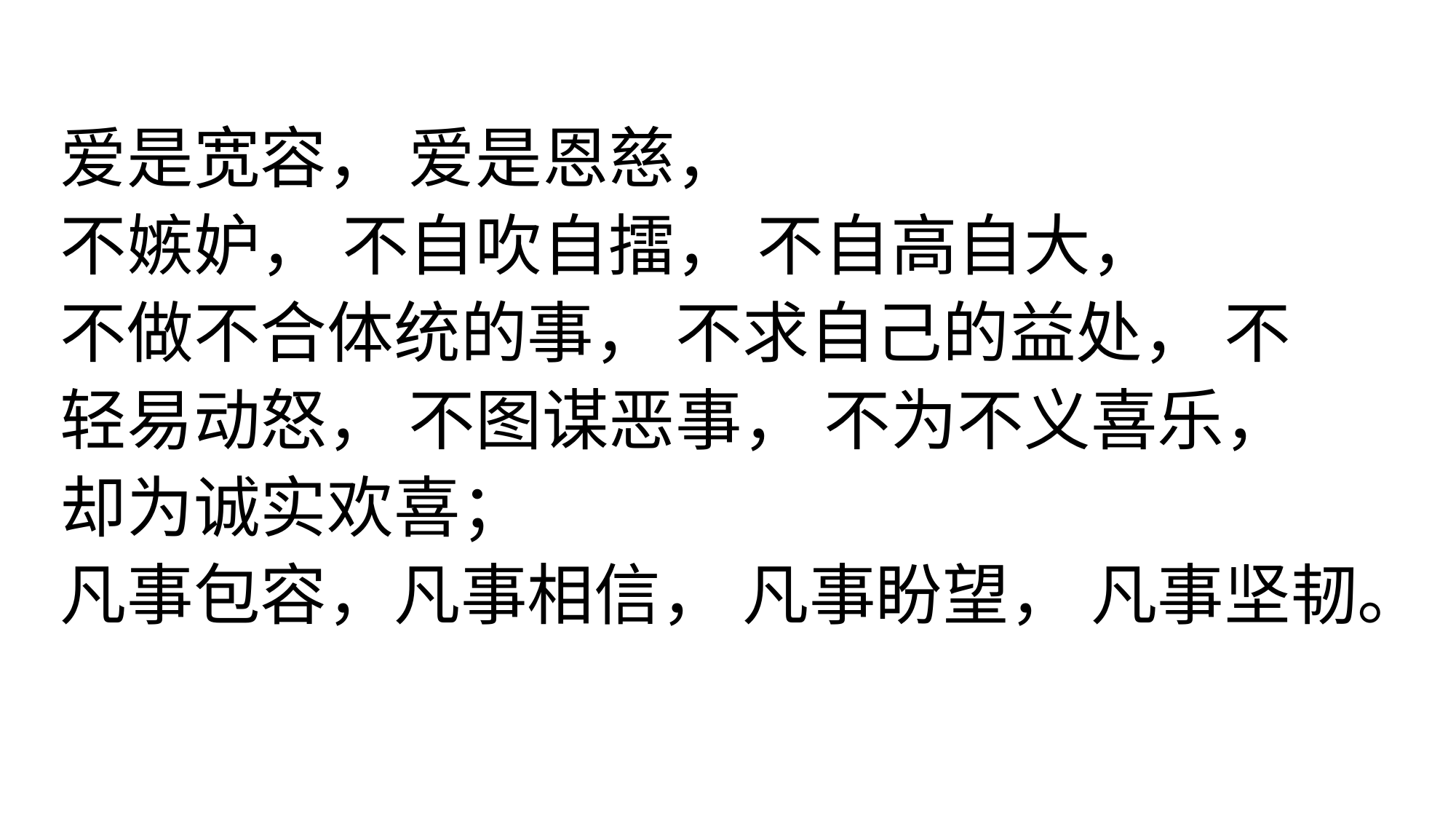

爱是宽容， 爱是恩慈，
不嫉妒， 不自吹自擂， 不自高自大，
不做不合体统的事， 不求自己的益处， 不
轻易动怒， 不图谋恶事， 不为不义喜乐，
却为诚实欢喜；
凡事包容，凡事相信， 凡事盼望， 凡事坚韧。